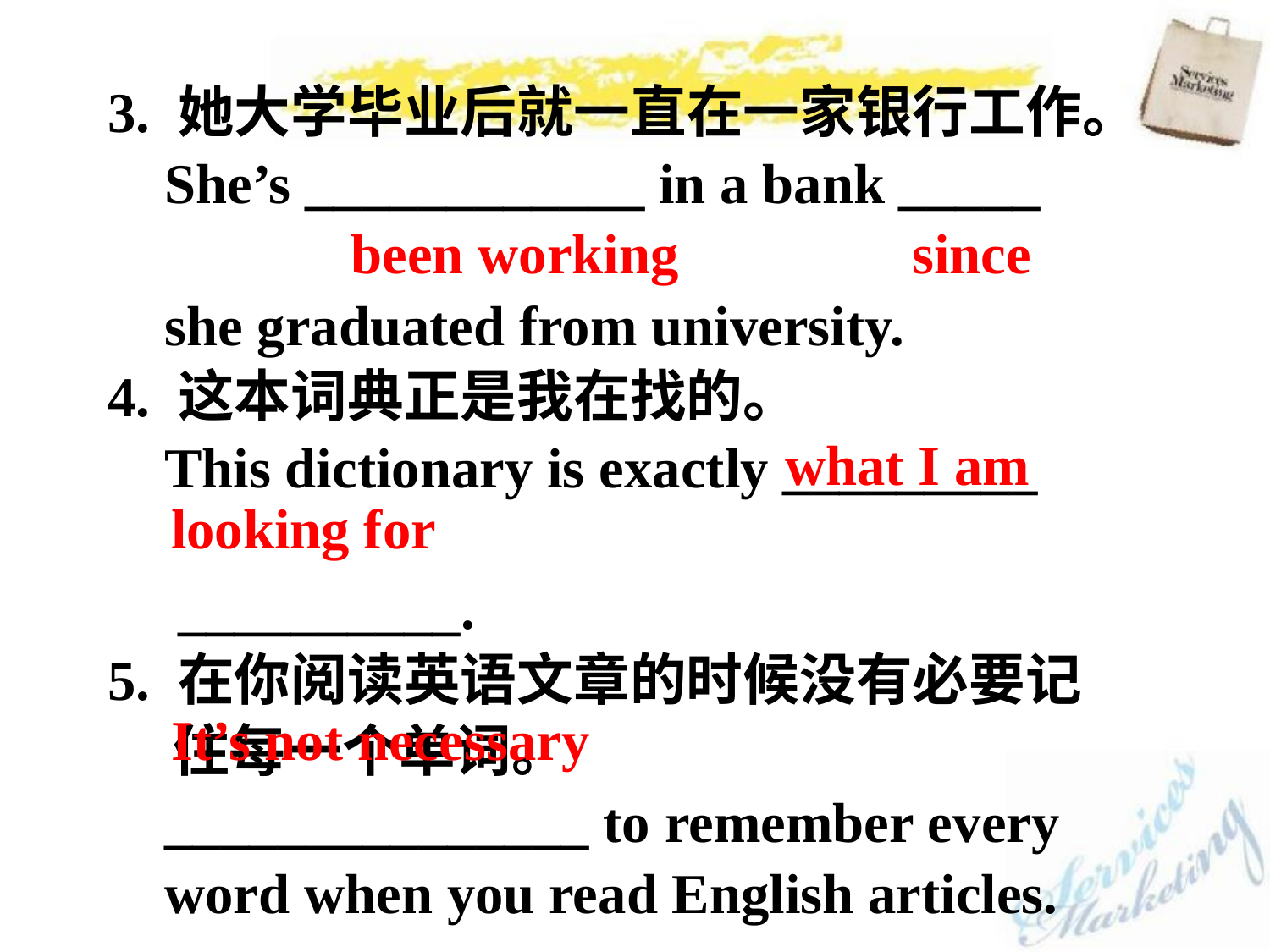

3. 她大学毕业后就一直在一家银行工作。
    She’s ____________ in a bank _____
    she graduated from university.
4. 这本词典正是我在找的。
    This dictionary is exactly _________
　__________.
5. 在你阅读英语文章的时候没有必要记
    住每一个单词。
    _______________ to remember every
    word when you read English articles.
been working
since
what I am
looking for
It’s not necessary